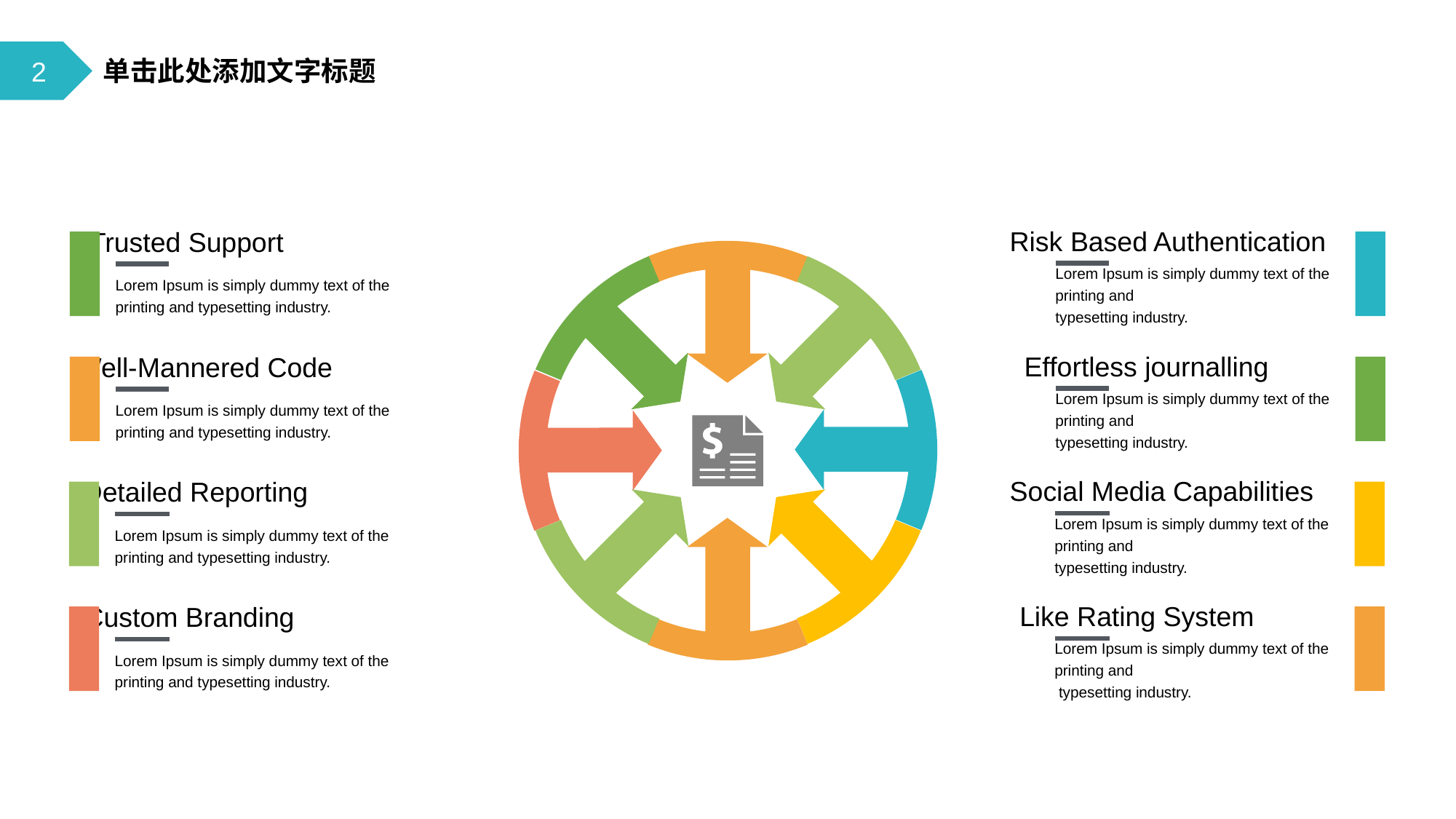

2
单击此处添加文字标题
Risk Based Authentication
Trusted Support

Lorem Ipsum is simply dummy text of the printing and
typesetting industry.
Lorem Ipsum is simply dummy text of the printing and typesetting industry.

Effortless journalling
Well-Mannered Code

Lorem Ipsum is simply dummy text of the printing and
typesetting industry.
Lorem Ipsum is simply dummy text of the printing and typesetting industry.

Social Media Capabilities
Detailed Reporting

Lorem Ipsum is simply dummy text of the printing and
typesetting industry.

Lorem Ipsum is simply dummy text of the printing and typesetting industry.
Like Rating System
Custom Branding

Lorem Ipsum is simply dummy text of the printing and
 typesetting industry.
Lorem Ipsum is simply dummy text of the printing and typesetting industry.